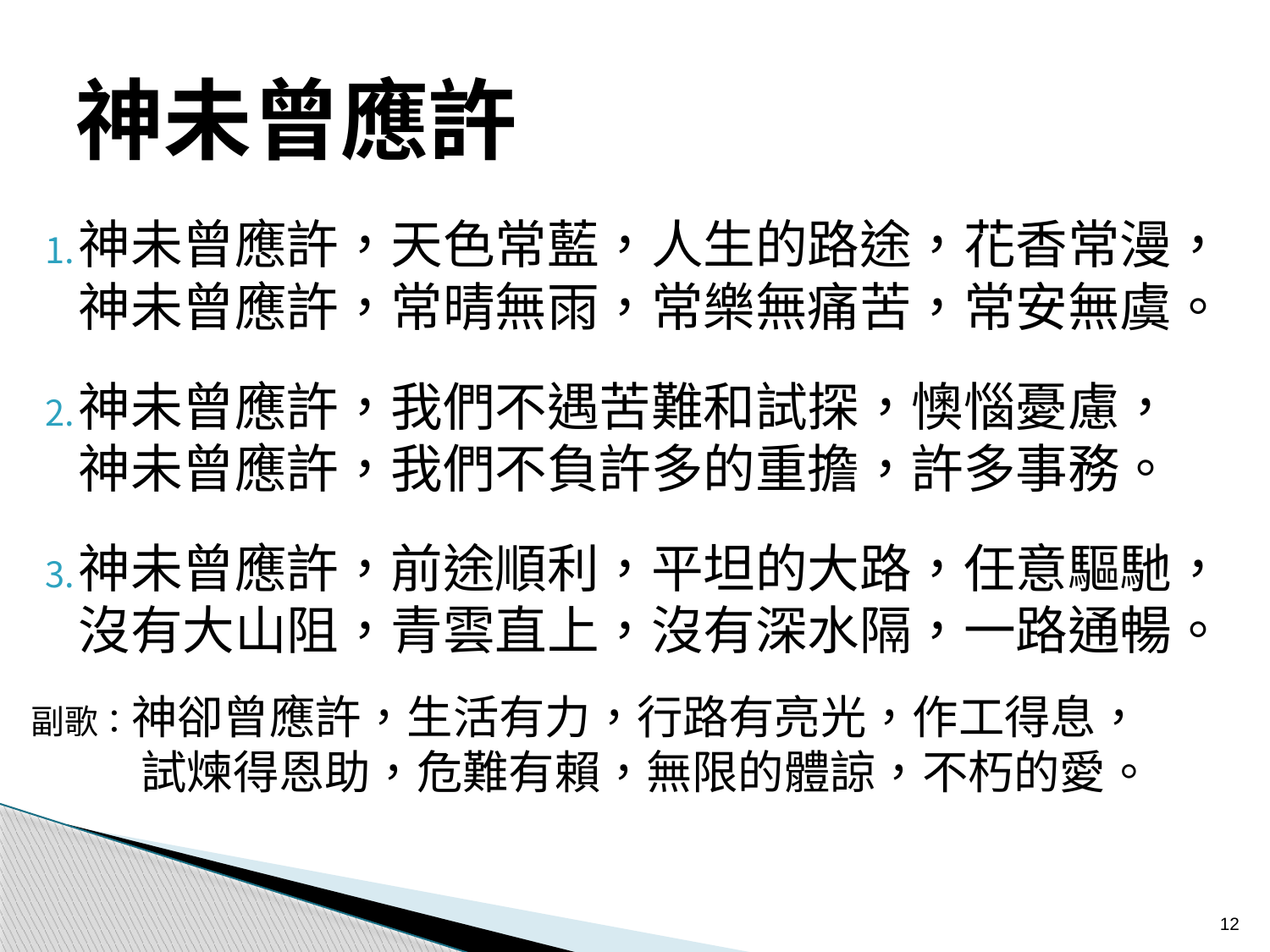

# 神未曾應許
神未曾應許，天色常藍，人生的路途，花香常漫，
神未曾應許，常晴無雨，常樂無痛苦，常安無虞。
神未曾應許，我們不遇苦難和試探，懊惱憂慮，
神未曾應許，我們不負許多的重擔，許多事務。
神未曾應許，前途順利，平坦的大路，任意驅馳，
沒有大山阻，青雲直上，沒有深水隔，一路通暢。
副歌：神卻曾應許，生活有力，行路有亮光，作工得息，　　　	試煉得恩助，危難有賴，無限的體諒，不朽的愛。
12